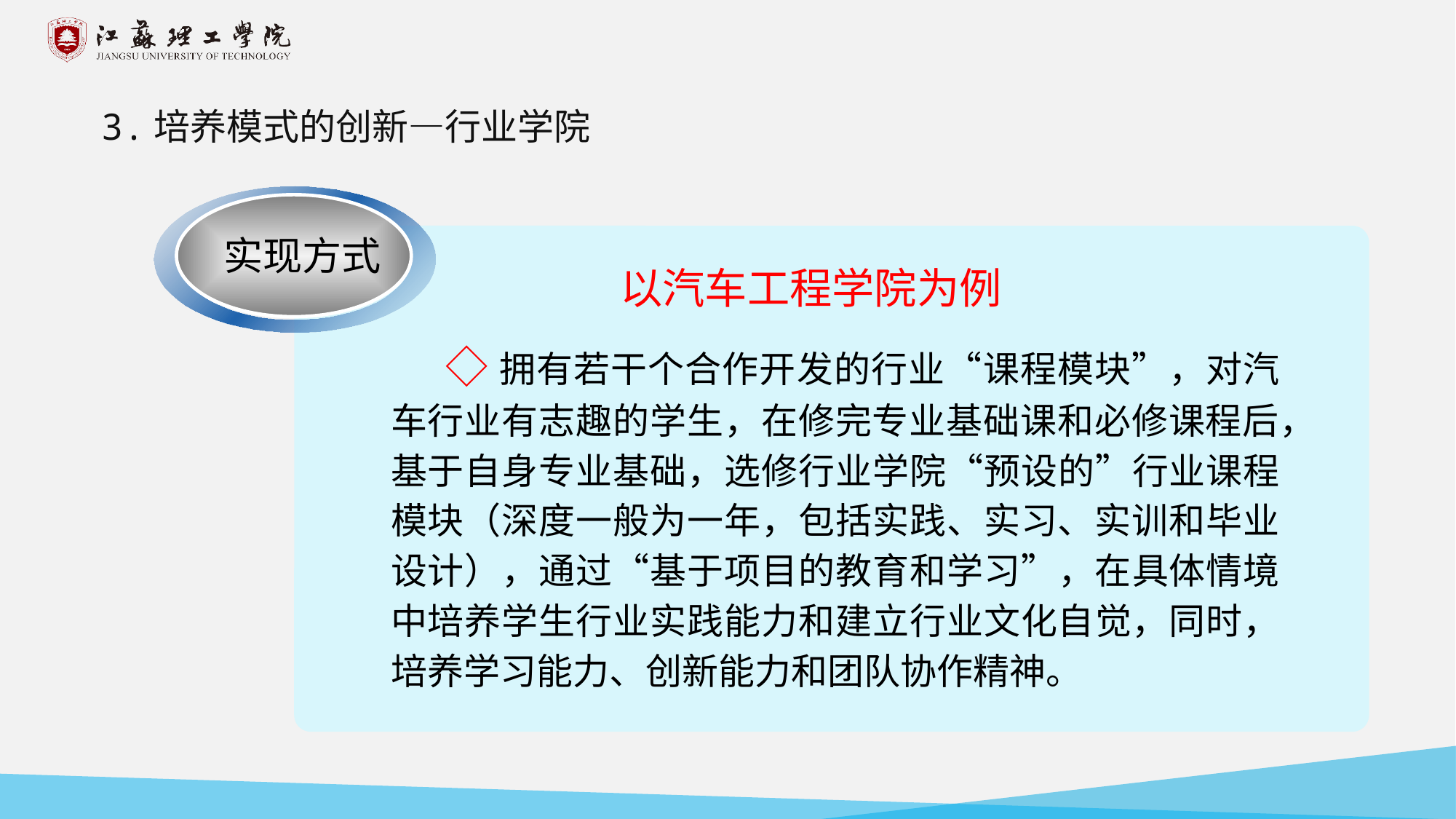

3.培养模式的创新—行业学院

实现方式

以汽车工程学院为例
   ◇拥有若干个合作开发的行业“课程模块”，对汽车行业有志趣的学生，在修完专业基础课和必修课程后，基于自身专业基础，选修行业学院“预设的”行业课程模块（深度一般为一年，包括实践、实习、实训和毕业设计），通过“基于项目的教育和学习”，在具体情境中培养学生行业实践能力和建立行业文化自觉，同时，培养学习能力、创新能力和团队协作精神。